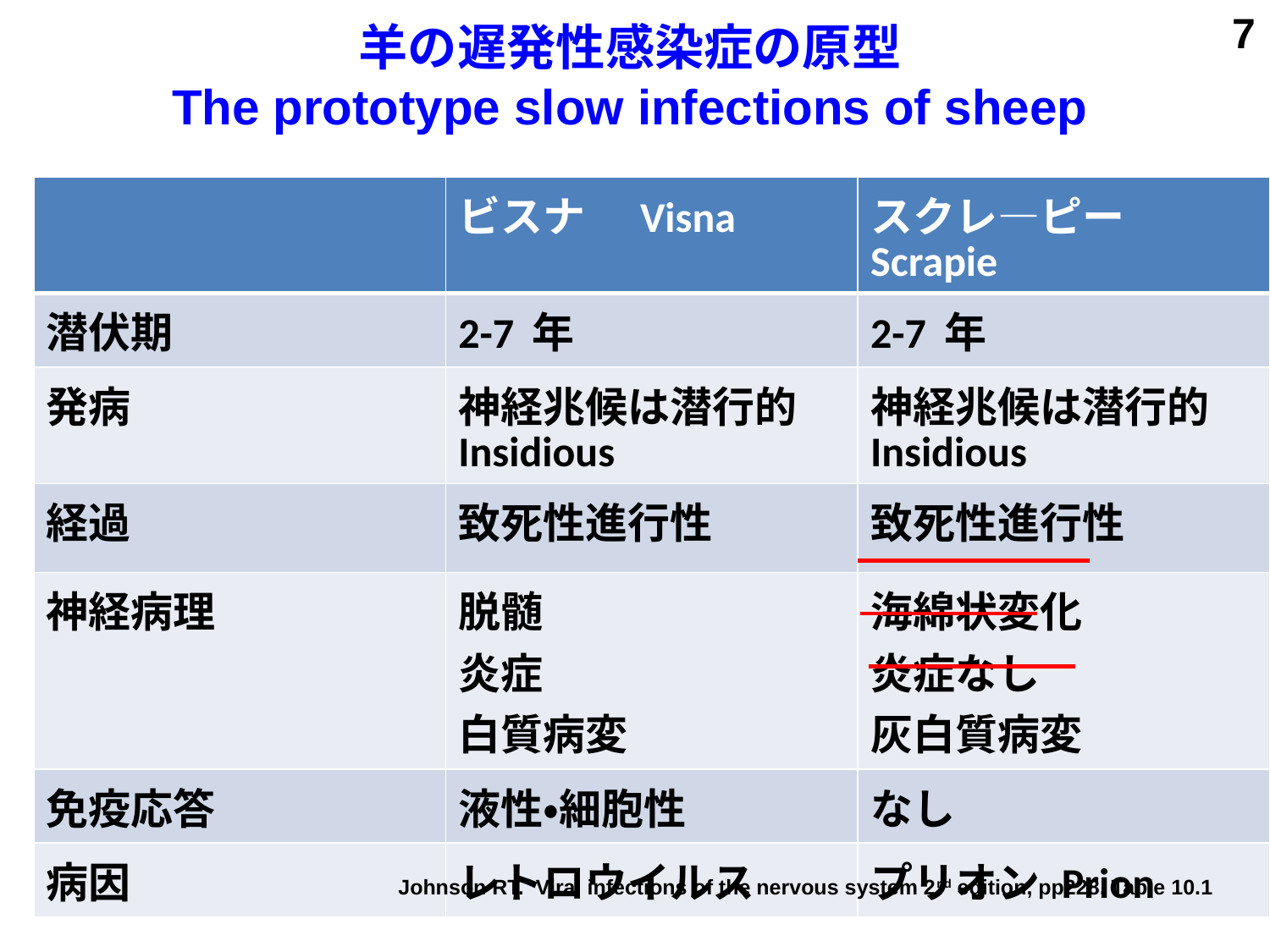

7
# 羊の遅発性感染症の原型 The prototype slow infections of sheep
|  | ビスナ　Visna | スクレ―ピー　Scrapie |
| --- | --- | --- |
| 潜伏期 | 2-7 年 | 2-7 年 |
| 発病 | 神経兆候は潜行的Insidious | 神経兆候は潜行的Insidious |
| 経過 | 致死性進行性 | 致死性進行性 |
| 神経病理 | 脱髄 炎症 白質病変 | 海綿状変化 炎症なし 灰白質病変 |
| 免疫応答 | 液性・細胞性 | なし |
| 病因 | レトロウイルス | プリオン Prion |
Johnson RT.  Viral infections of the nervous system 2nd edition, pp228, Table 10.1